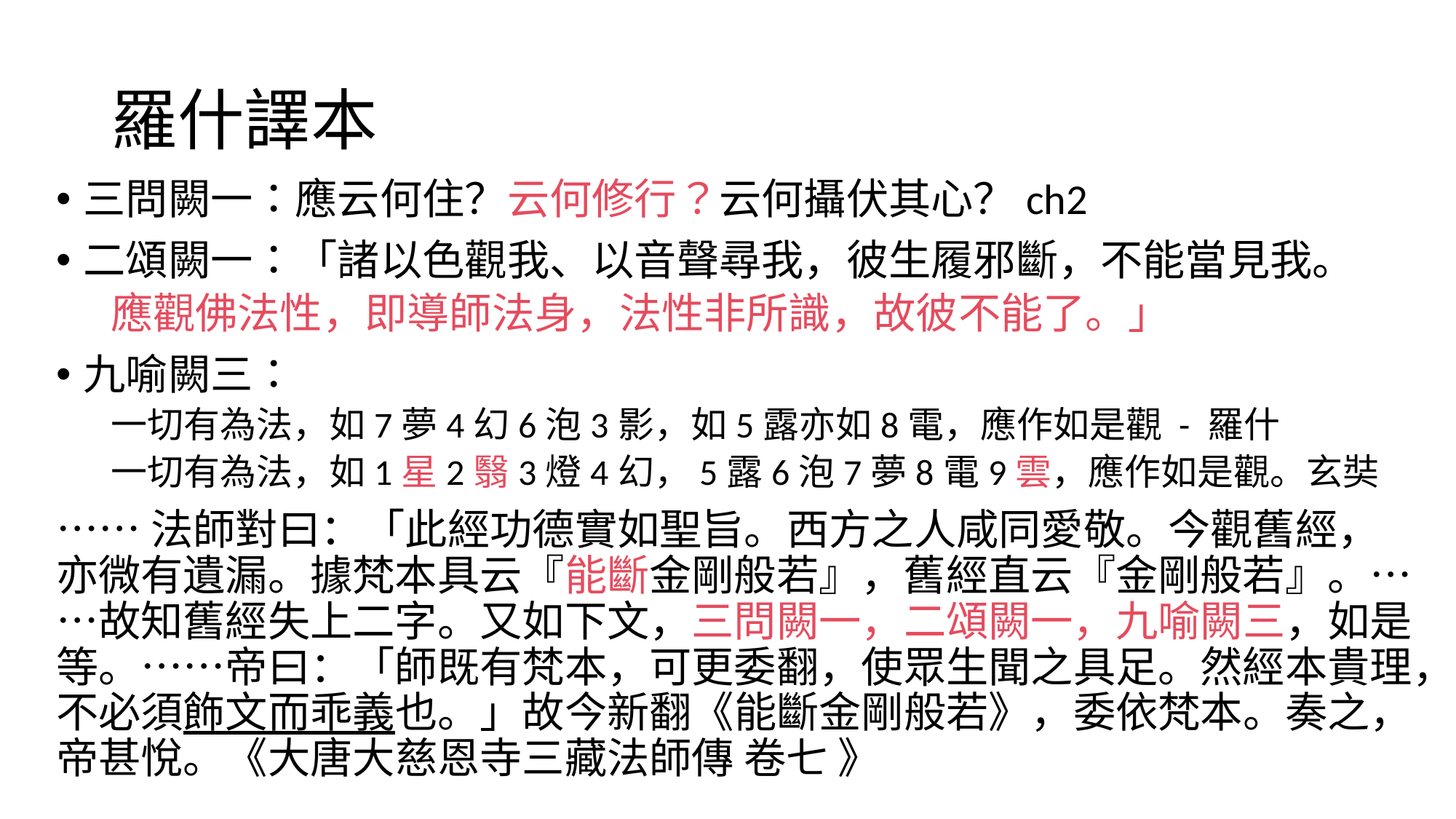

# 羅什譯本
三問闕一：應云何住？云何修行？云何攝伏其心？ch2
二頌闕一：「諸以色觀我、以音聲尋我，彼生履邪斷，不能當見我。
應觀佛法性，即導師法身，法性非所識，故彼不能了。」
九喻闕三：
一切有為法，如7夢4幻6泡3影，如5露亦如8電，應作如是觀 - 羅什
一切有為法，如1星2翳3燈4幻，5露6泡7夢8電9雲，應作如是觀。玄奘
……法師對曰：「此經功德實如聖旨。西方之人咸同愛敬。今觀舊經，亦微有遺漏。據梵本具云『能斷金剛般若』，舊經直云『金剛般若』。……故知舊經失上二字。又如下文，三問闕一，二頌闕一，九喻闕三，如是等。……帝曰：「師既有梵本，可更委翻，使眾生聞之具足。然經本貴理，不必須飾文而乖義也。」故今新翻《能斷金剛般若》，委依梵本。奏之，帝甚悅。《大唐大慈恩寺三藏法師傳 卷七 》